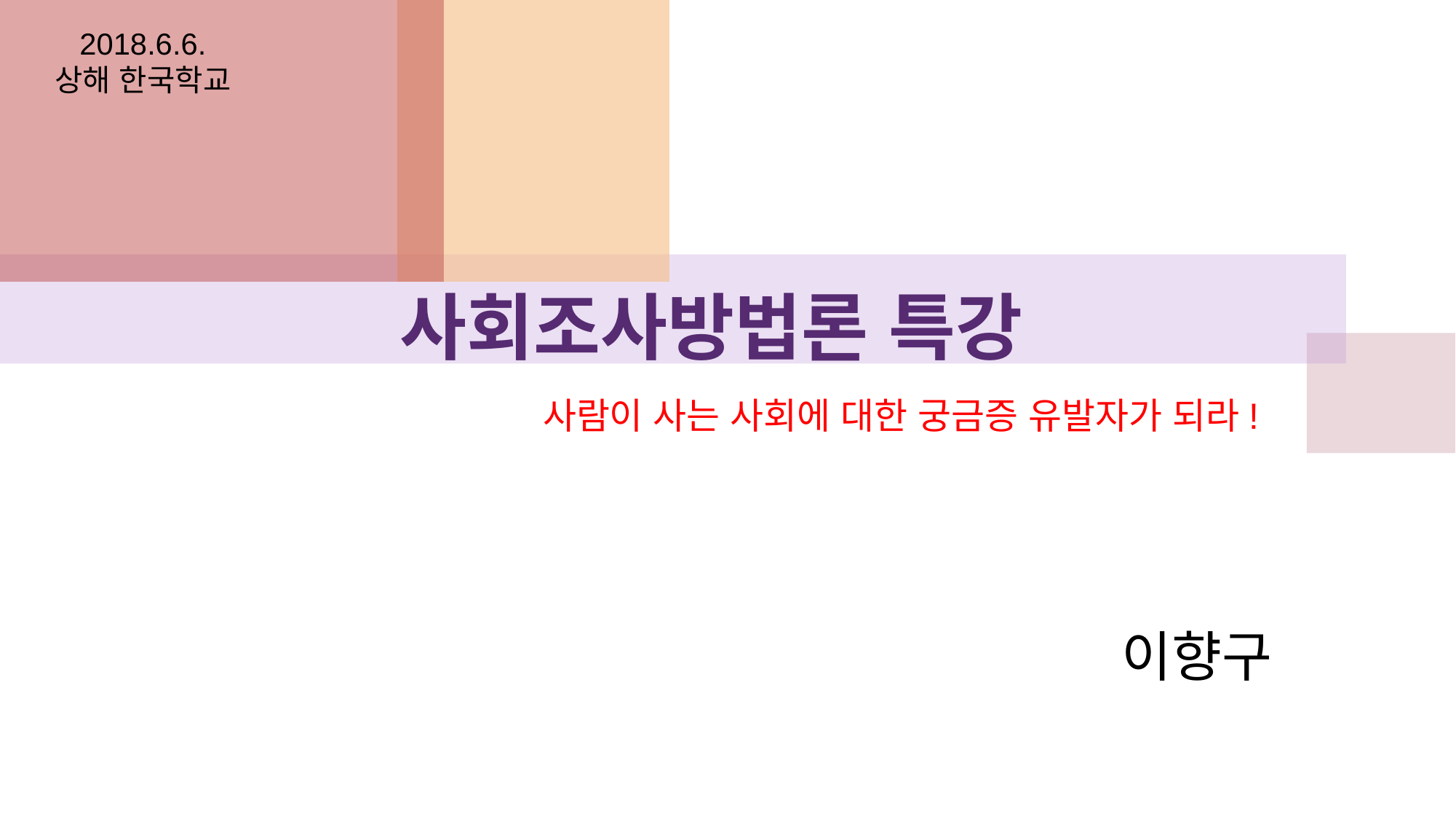

2018.6.6.
상해 한국학교
# 사회조사방법론 특강
사람이 사는 사회에 대한 궁금증 유발자가 되라!
이향구